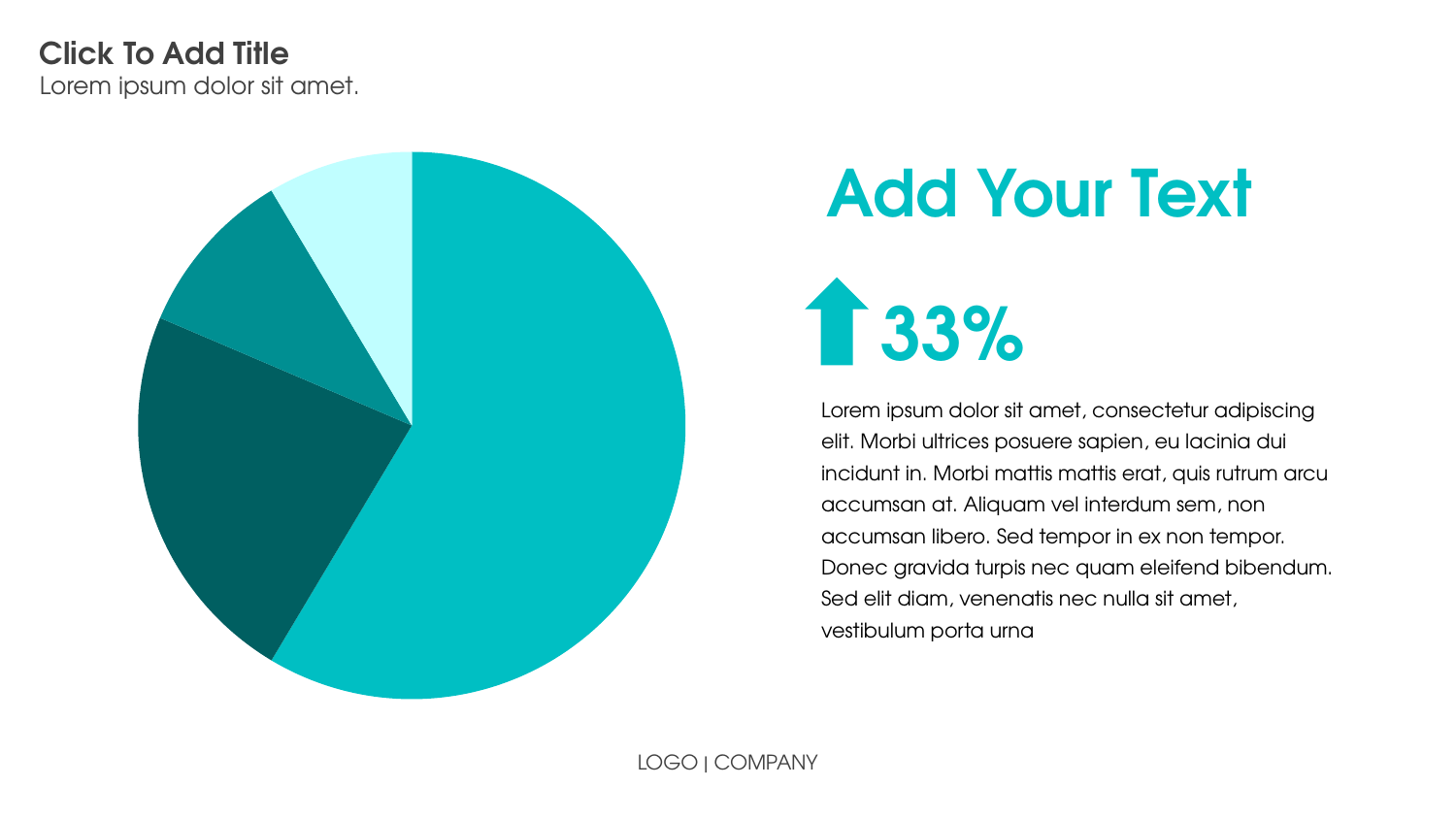

Click To Add Title
Lorem ipsum dolor sit amet.

### Chart

| Category | 销售额 |
|---|---|
| 第一季度 | 8.200000000000001 |
| 第二季度 | 3.2 |
| 第三季度 | 1.4 |
| 第四季度 | 1.2 |
Add Your Text

33%
Lorem ipsum dolor sit amet, consectetur adipiscing elit. Morbi ultrices posuere sapien, eu lacinia dui incidunt in. Morbi mattis mattis erat, quis rutrum arcu accumsan at. Aliquam vel interdum sem, non accumsan libero. Sed tempor in ex non tempor. Donec gravida turpis nec quam eleifend bibendum. Sed elit diam, venenatis nec nulla sit amet, vestibulum porta urna
LOGO | COMPANY